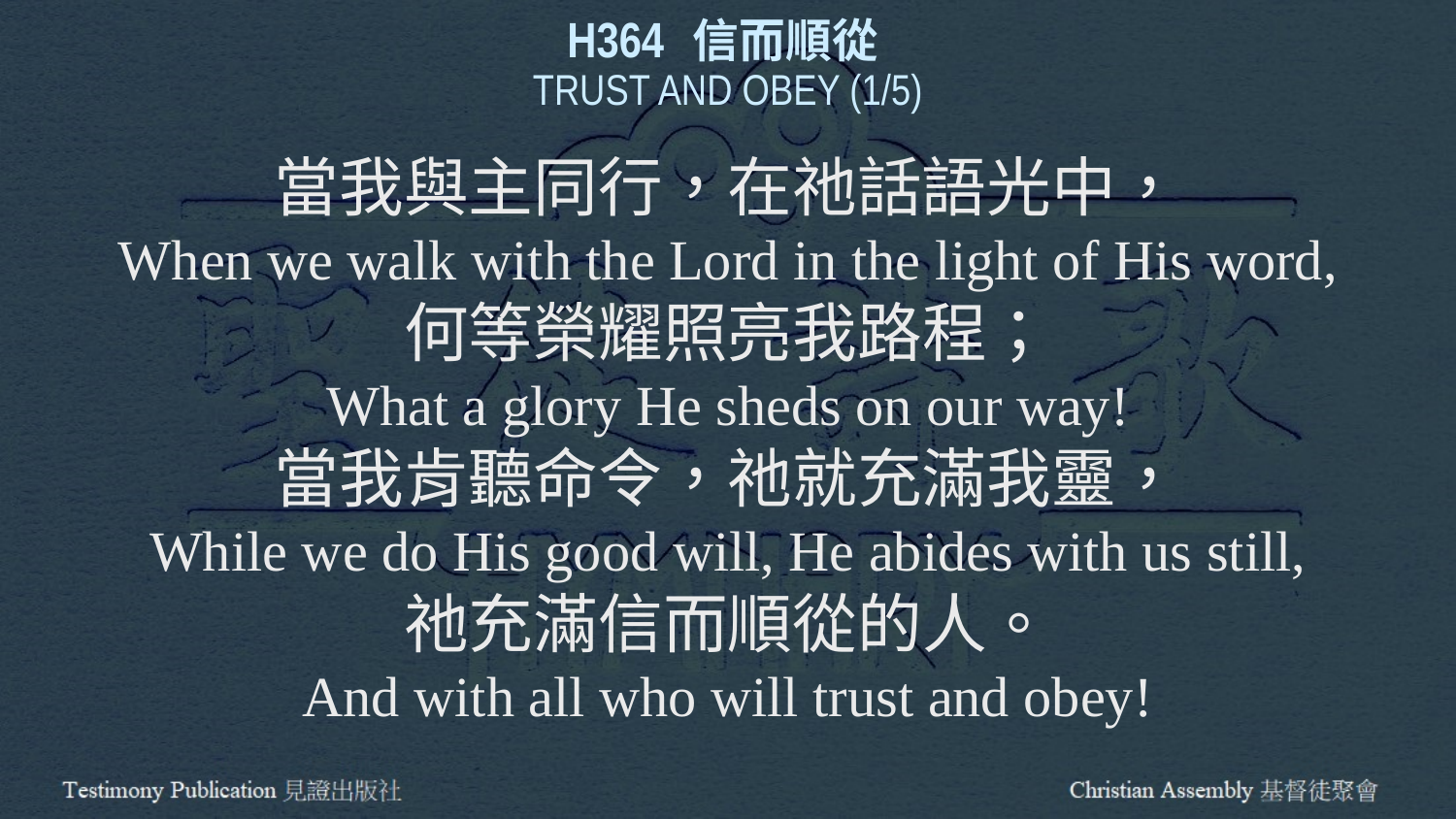

H364  信而順從
TRUST AND OBEY (1/5)
當我與主同行，在祂話語光中，
When we walk with the Lord in the light of His word,
何等榮耀照亮我路程；
What a glory He sheds on our way!
當我肯聽命令，祂就充滿我靈，
While we do His good will, He abides with us still,
祂充滿信而順從的人。
And with all who will trust and obey!